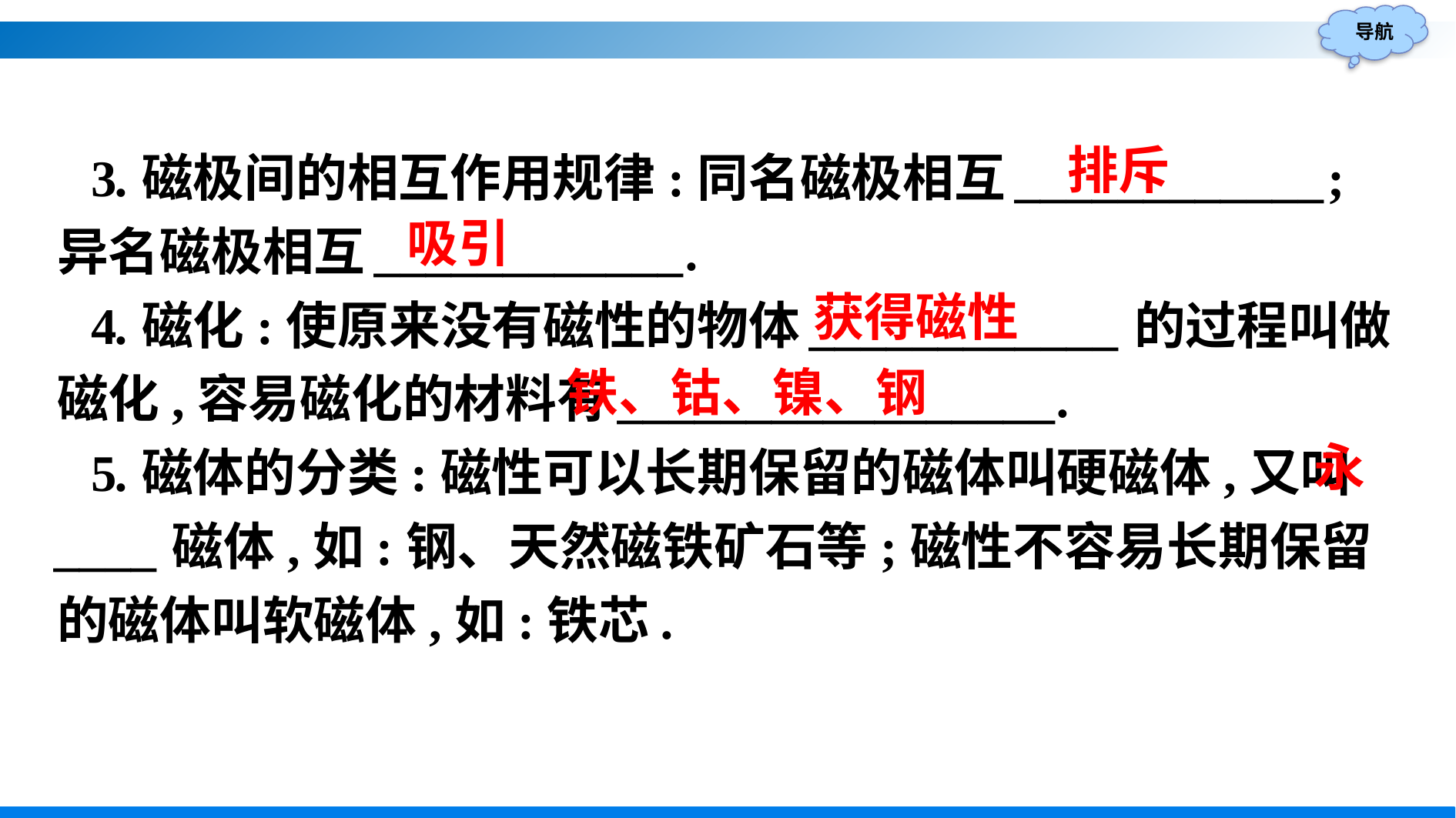

3.磁极间的相互作用规律:同名磁极相互____________;异名磁极相互____________.
4.磁化:使原来没有磁性的物体____________的过程叫做磁化,容易磁化的材料有_________________.
5.磁体的分类:磁性可以长期保留的磁体叫硬磁体,又叫____磁体,如:钢、天然磁铁矿石等;磁性不容易长期保留的磁体叫软磁体,如:铁芯.
排斥
吸引
获得磁性
铁、钴、镍、钢
永